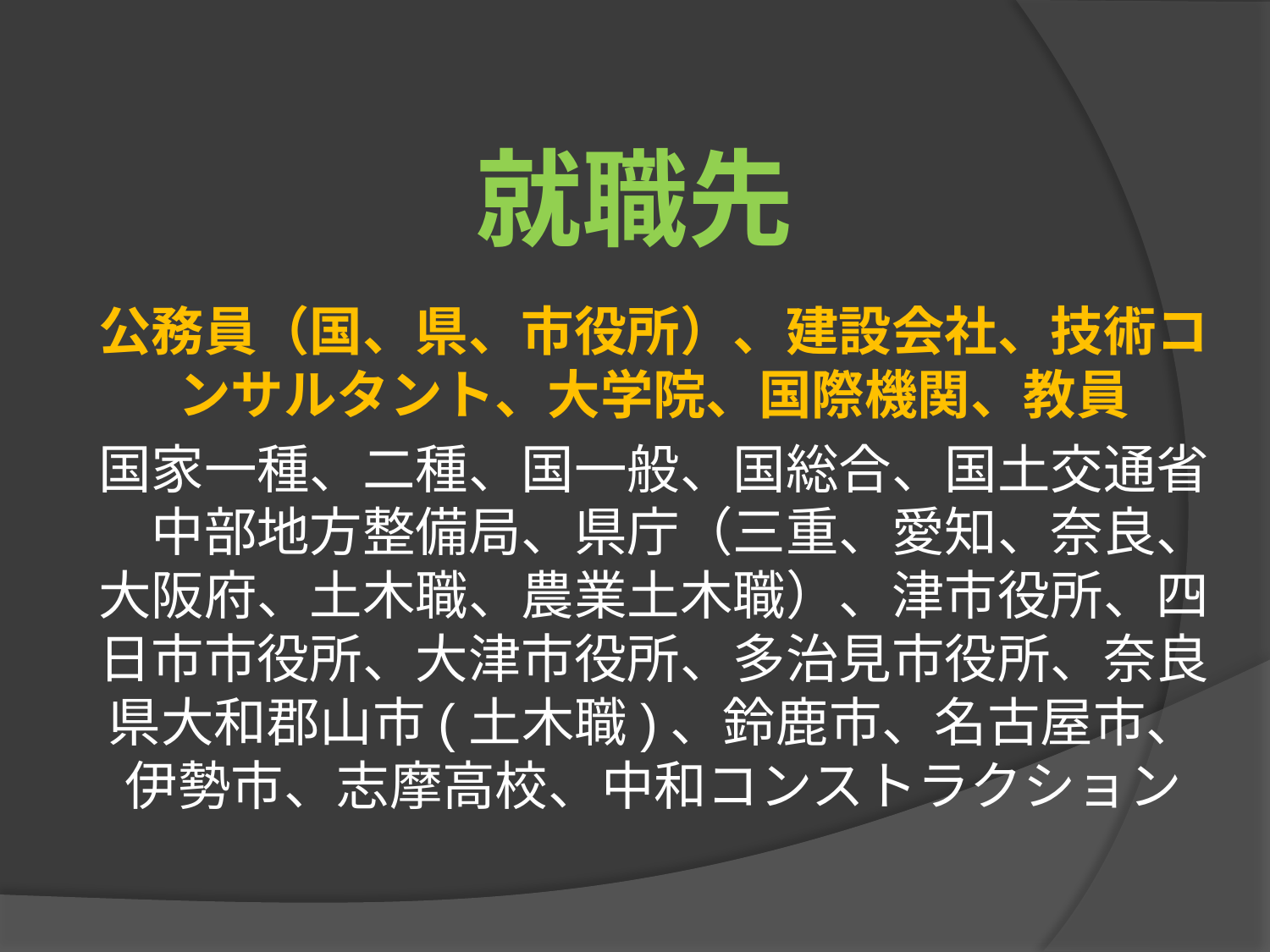

# 就職先
公務員（国、県、市役所）、建設会社、技術コンサルタント、大学院、国際機関、教員
国家一種、二種、国一般、国総合、国土交通省　中部地方整備局、県庁（三重、愛知、奈良、大阪府、土木職、農業土木職）、津市役所、四日市市役所、大津市役所、多治見市役所、奈良県大和郡山市(土木職)、鈴鹿市、名古屋市、伊勢市、志摩高校、中和コンストラクション